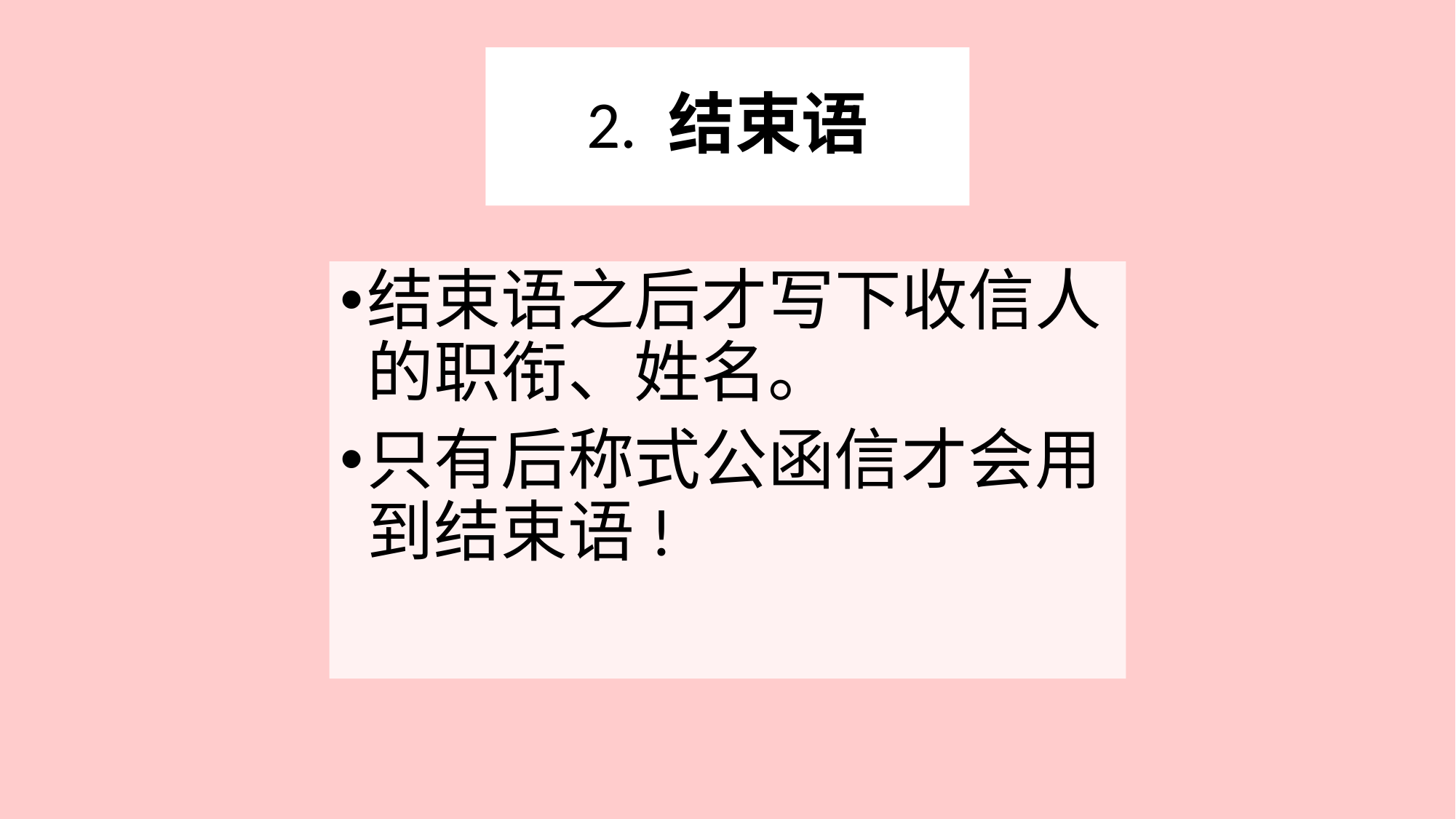

# 2. 结束语
结束语之后才写下收信人的职衔、姓名。
只有后称式公函信才会用到结束语!